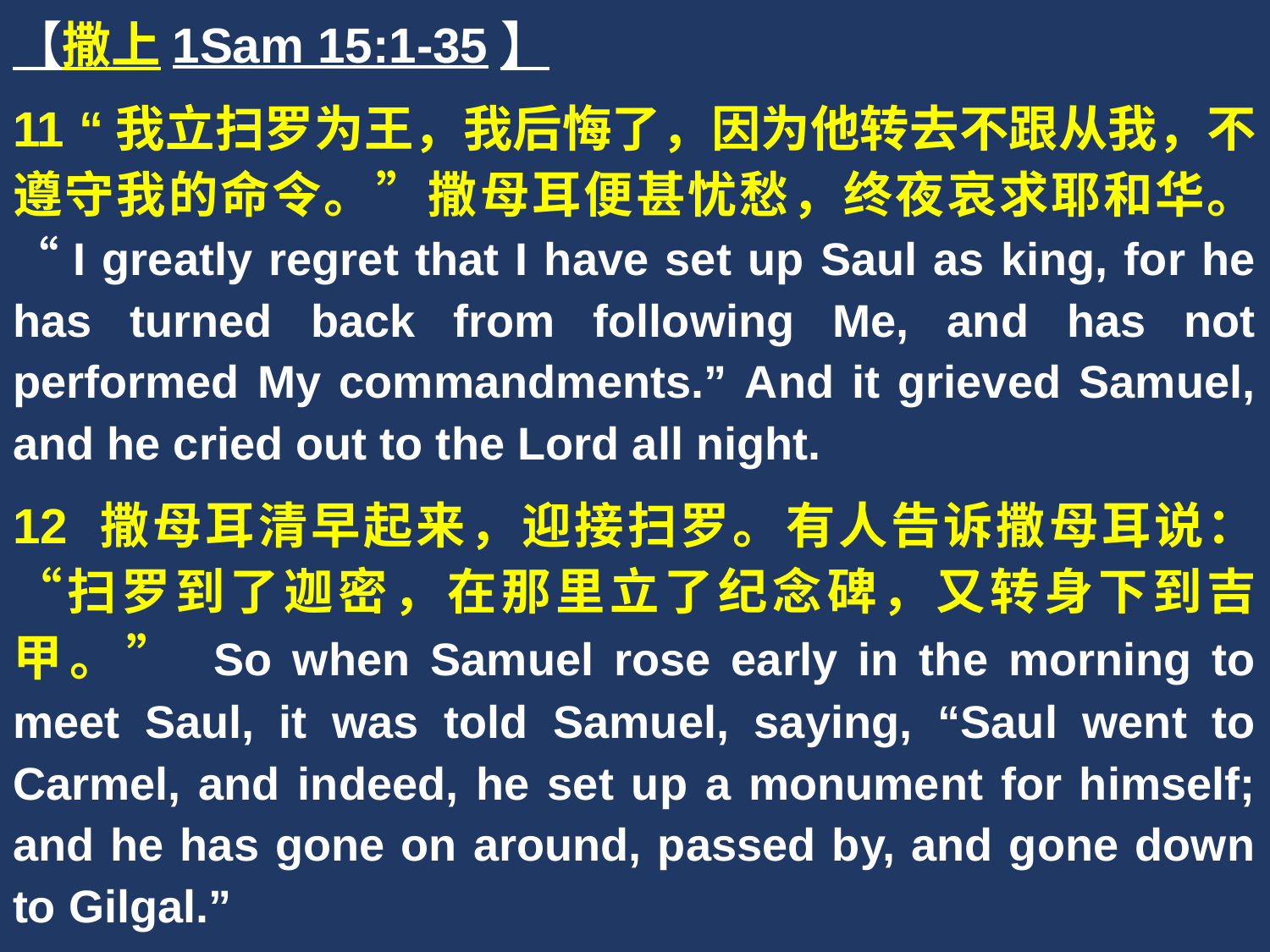

【撒上1Sam 15:1-35】
11 “我立扫罗为王，我后悔了，因为他转去不跟从我，不遵守我的命令。”撒母耳便甚忧愁，终夜哀求耶和华。“I greatly regret that I have set up Saul as king, for he has turned back from following Me, and has not performed My commandments.” And it grieved Samuel, and he cried out to the Lord all night.
12 撒母耳清早起来，迎接扫罗。有人告诉撒母耳说：“扫罗到了迦密，在那里立了纪念碑，又转身下到吉甲。” So when Samuel rose early in the morning to meet Saul, it was told Samuel, saying, “Saul went to Carmel, and indeed, he set up a monument for himself; and he has gone on around, passed by, and gone down to Gilgal.”